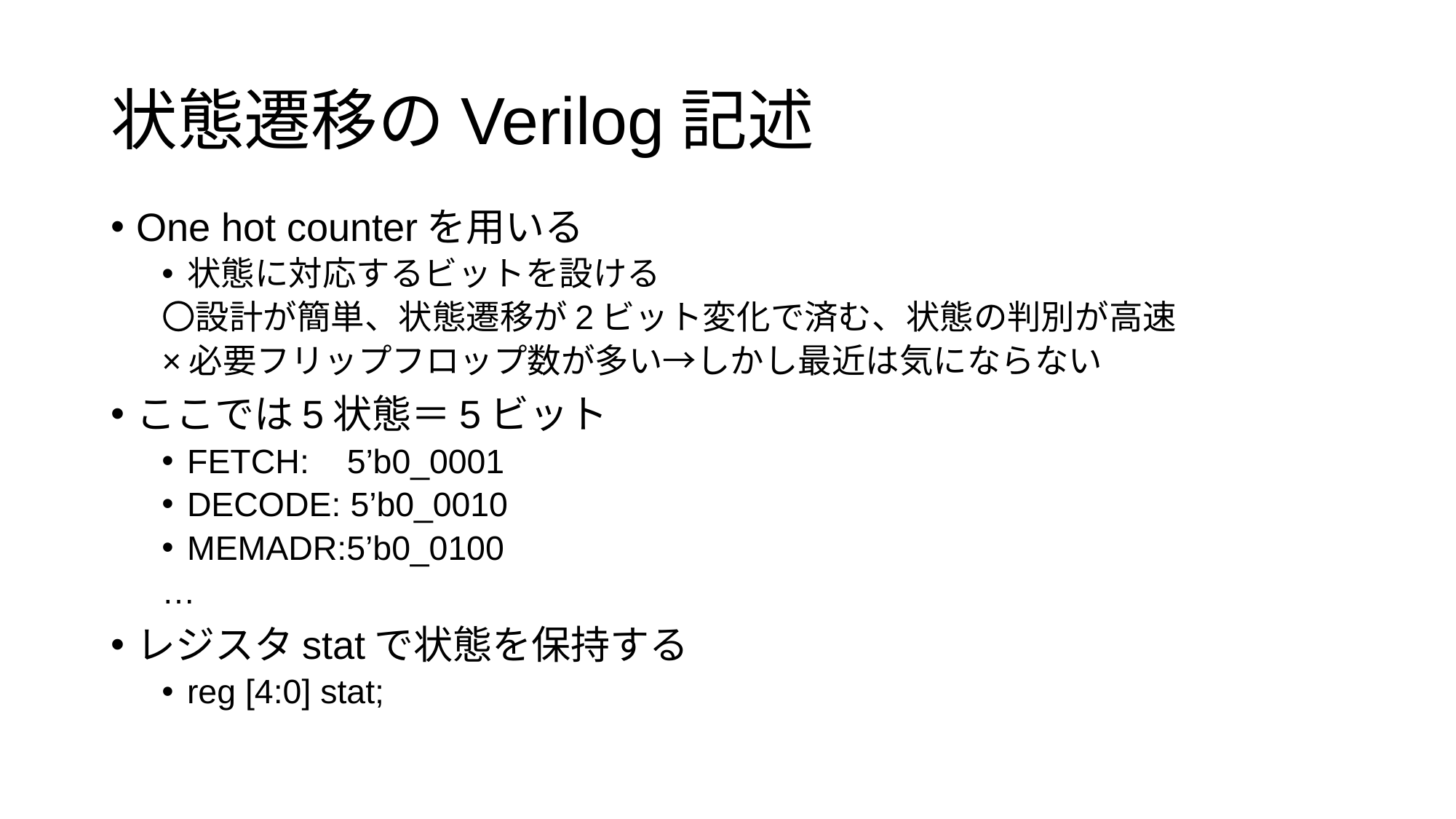

# 状態遷移のVerilog記述
One hot counterを用いる
状態に対応するビットを設ける
〇設計が簡単、状態遷移が2ビット変化で済む、状態の判別が高速
×必要フリップフロップ数が多い→しかし最近は気にならない
ここでは5状態＝5ビット
FETCH:    5’b0_0001
DECODE: 5’b0_0010
MEMADR:5’b0_0100
…
レジスタstatで状態を保持する
reg [4:0] stat;